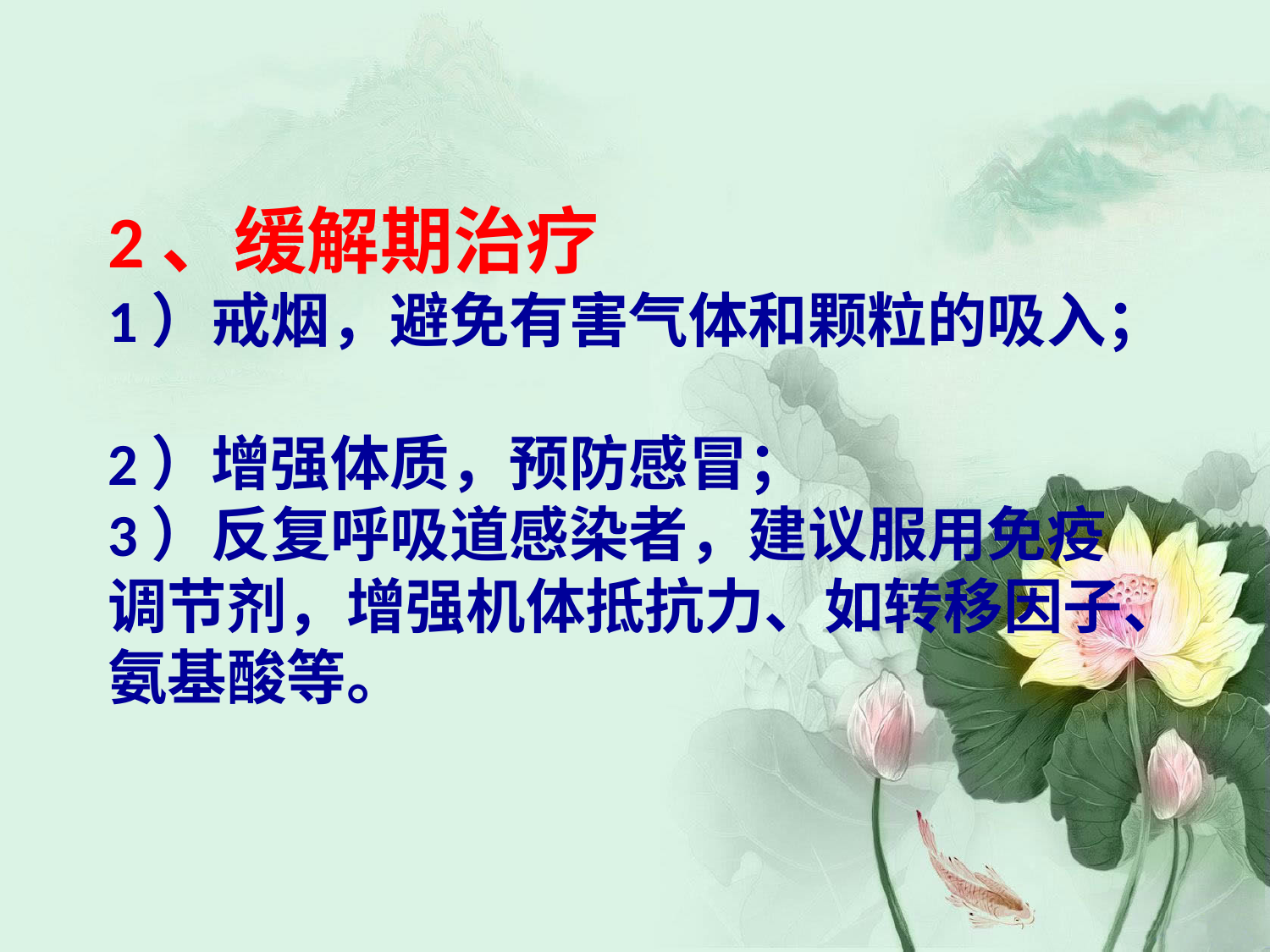

# 2、缓解期治疗 1）戒烟，避免有害气体和颗粒的吸入； 2）增强体质，预防感冒； 3）反复呼吸道感染者，建议服用免疫调节剂，增强机体抵抗力、如转移因子、氨基酸等。